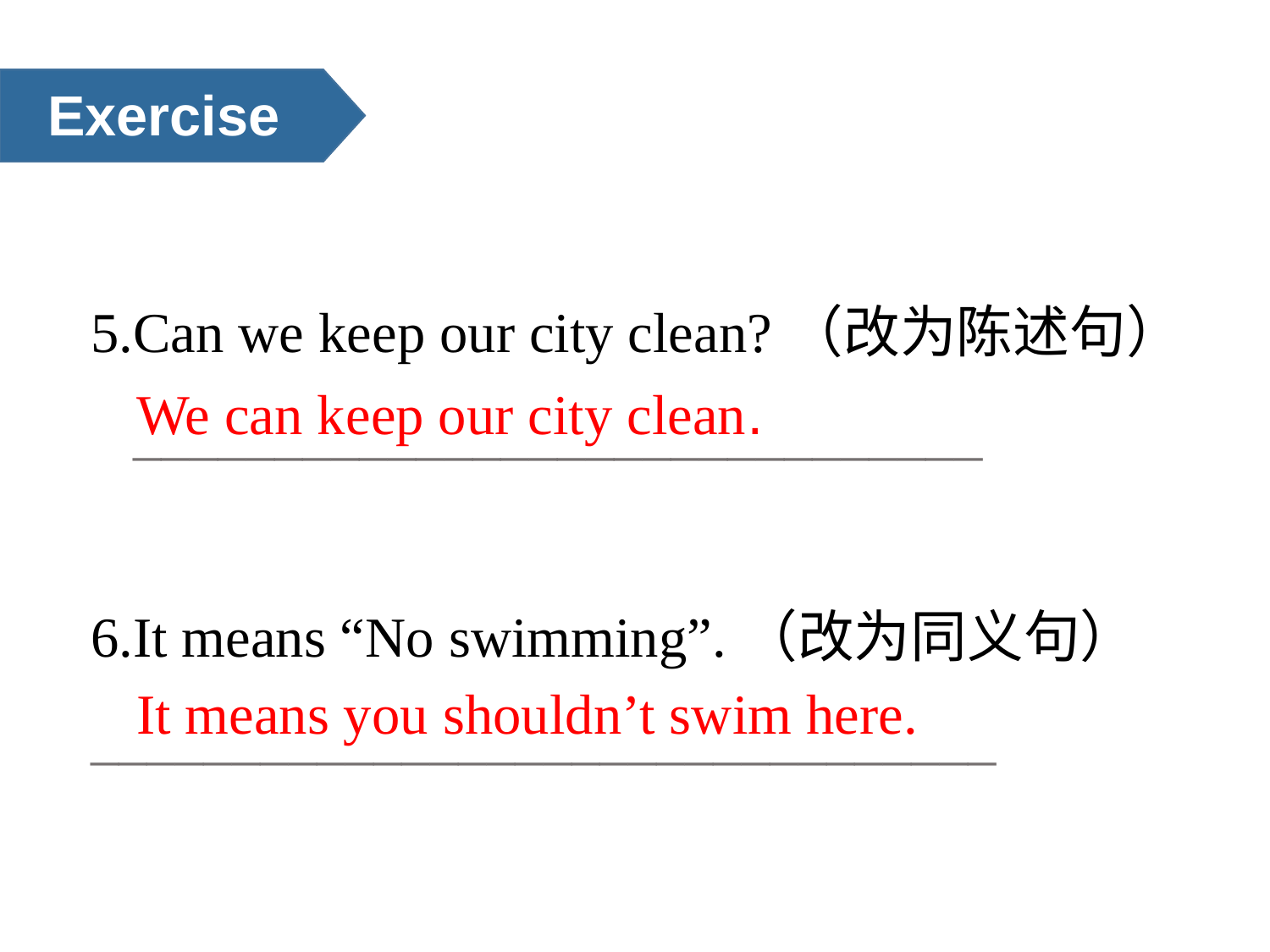

Exercise
5.Can we keep our city clean?（改为陈述句）
   ______________________________

6.It means “No swimming”.（改为同义句）
________________________________
We can keep our city clean.
It means you shouldn’t swim here.